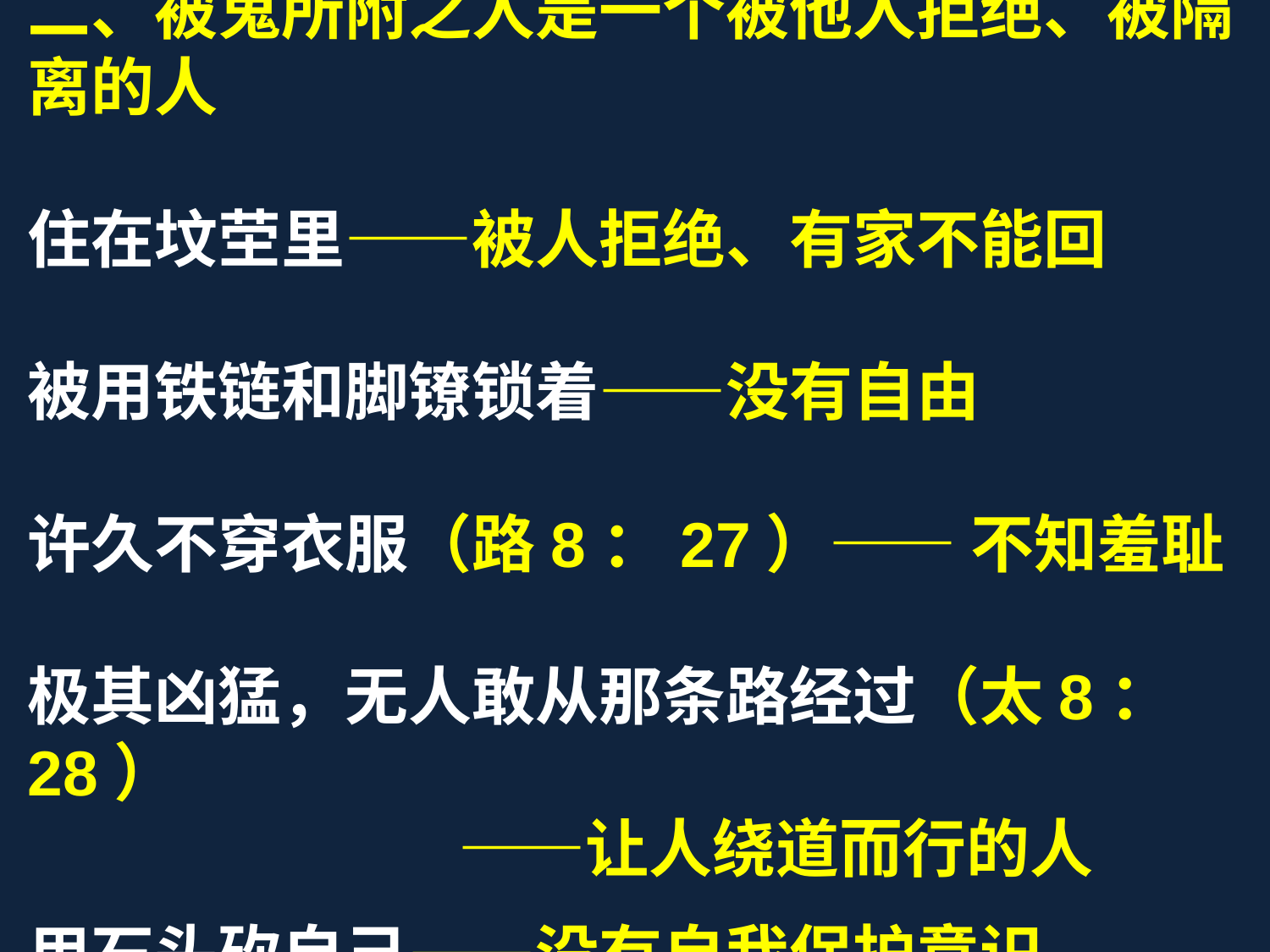

二、被鬼所附之人是一个被他人拒绝、被隔离的人
住在坟茔里——被人拒绝、有家不能回
被用铁链和脚镣锁着——没有自由
许久不穿衣服（路8：27）—— 不知羞耻
极其凶猛，无人敢从那条路经过（太8：28）
                              ——让人绕道而行的人
用石头砍自己——没有自我保护意识